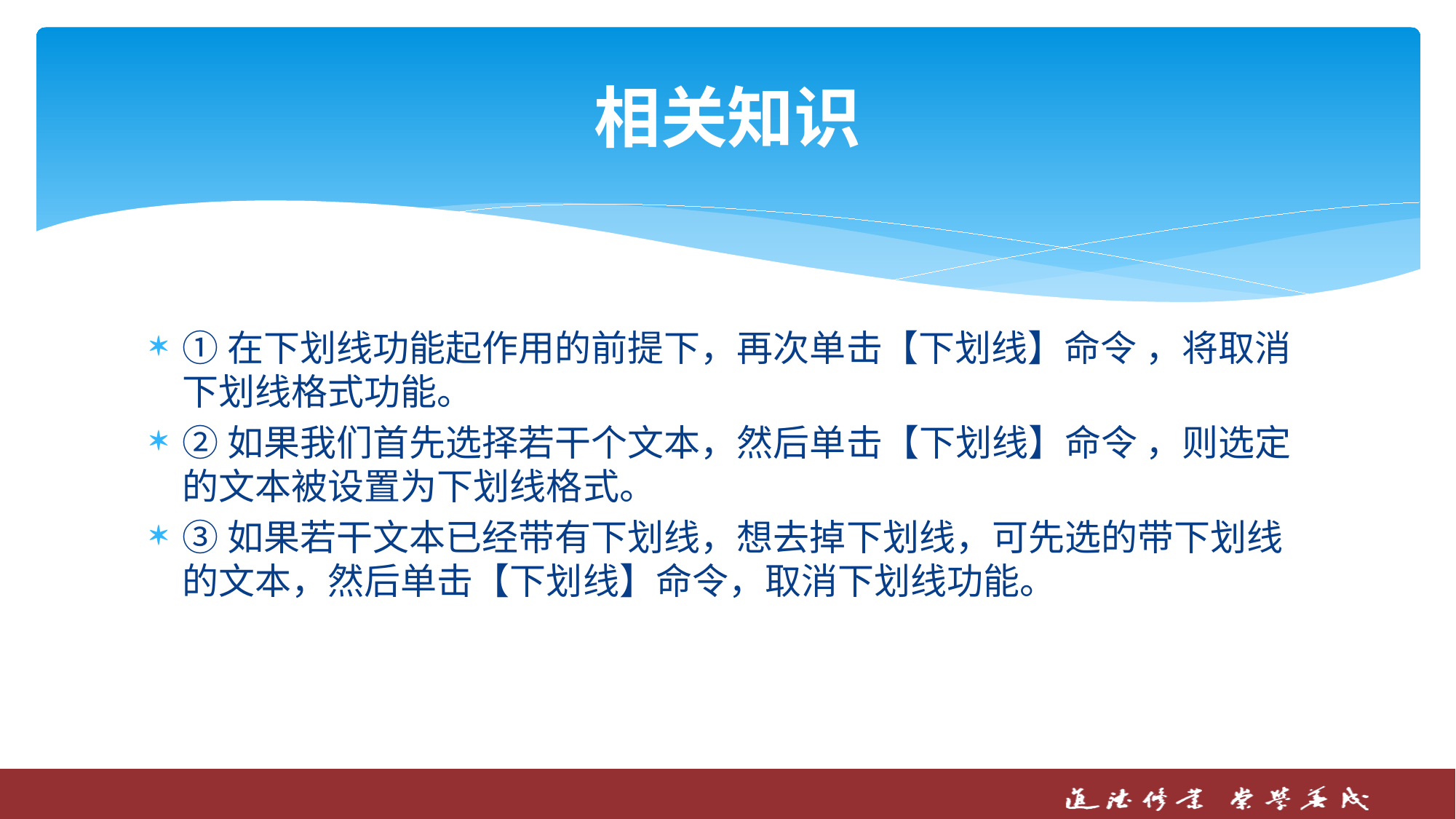

# 相关知识
①在下划线功能起作用的前提下，再次单击【下划线】命令 ，将取消下划线格式功能。
②如果我们首先选择若干个文本，然后单击【下划线】命令 ，则选定的文本被设置为下划线格式。
③如果若干文本已经带有下划线，想去掉下划线，可先选的带下划线的文本，然后单击【下划线】命令，取消下划线功能。